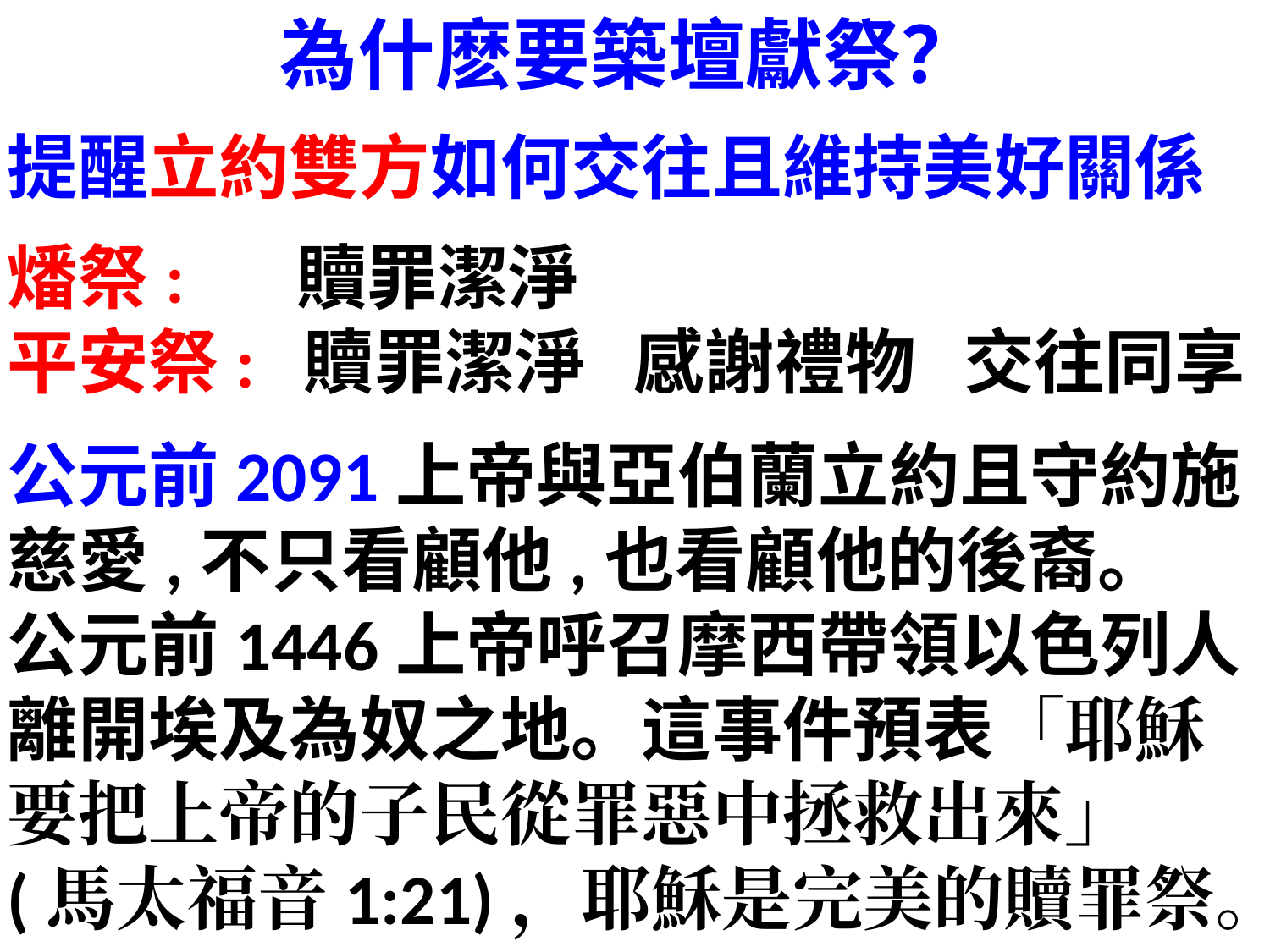

為什麽要築壇獻祭？
提醒立約雙方如何交往且維持美好關係

燔祭:      贖罪潔淨
平安祭:  贖罪潔淨   感謝禮物   交往同享

公元前2091上帝與亞伯蘭立約且守約施慈愛,不只看顧他,也看顧他的後裔。
公元前1446上帝呼召摩西帶領以色列人離開埃及為奴之地。這事件預表「耶穌要把上帝的子民從罪惡中拯救出來」 (馬太福音1:21)，耶穌是完美的贖罪祭。